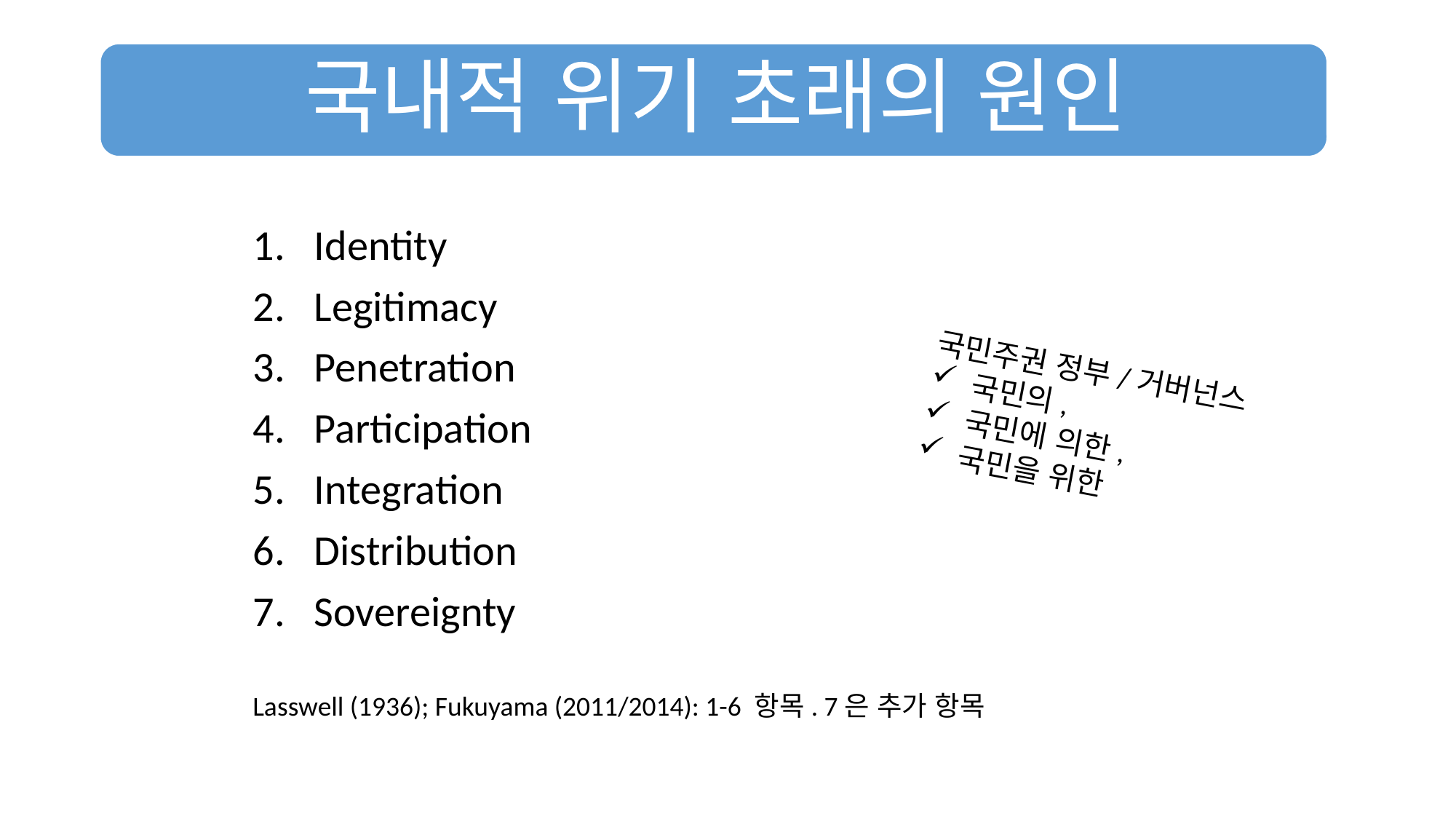

국내적 위기 초래의 원인
Identity
Legitimacy
Penetration
Participation
Integration
Distribution
Sovereignty
국민주권 정부/거버넌스
국민의,
국민에 의한,
국민을 위한
Lasswell (1936); Fukuyama (2011/2014): 1-6 항목. 7은 추가 항목